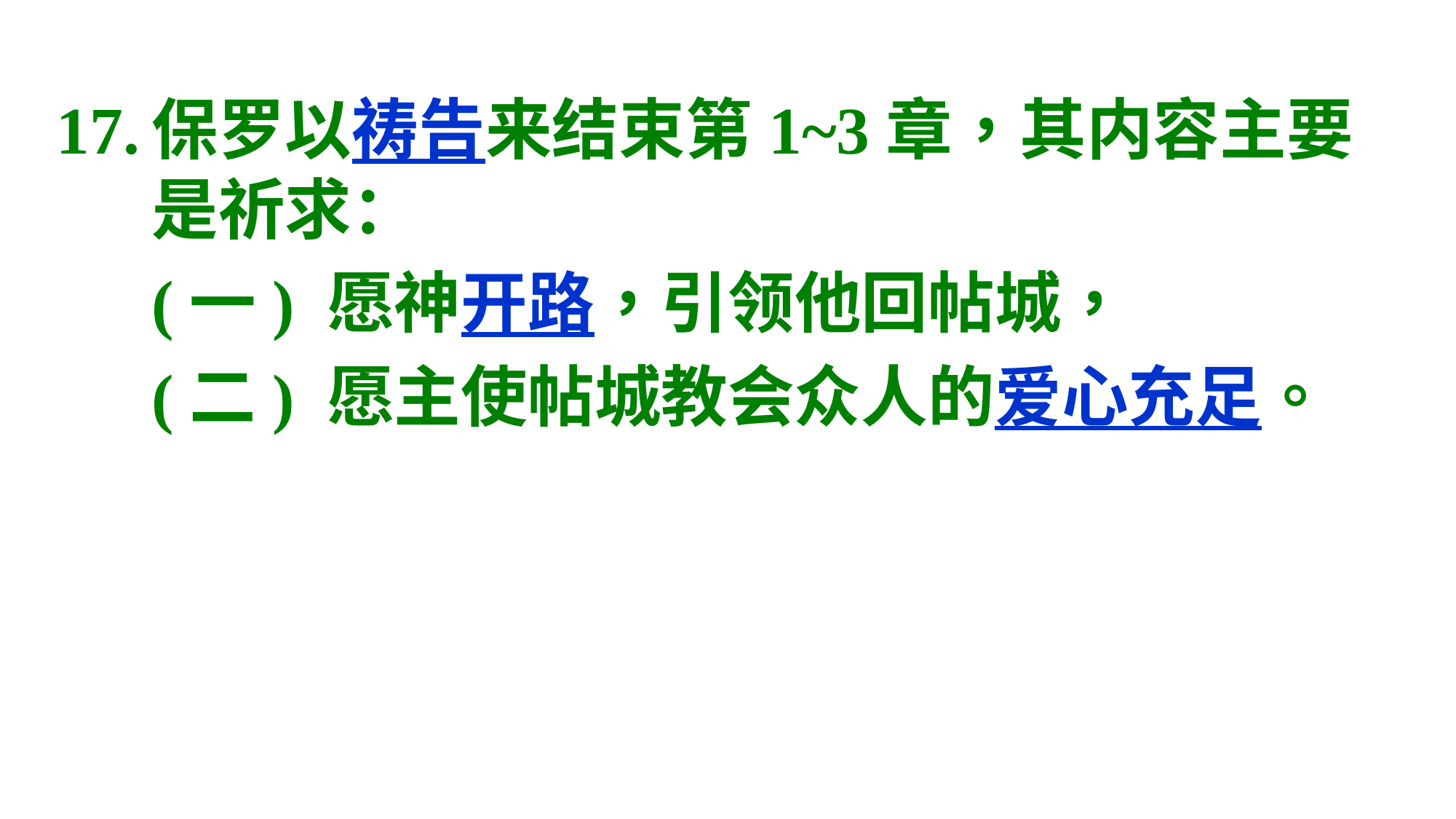

17.	保罗以祷告来结束第1~3章，其内容主要是祈求：
	(一) 愿神开路，引领他回帖城，
 	(二) 愿主使帖城教会众人的爱心充足。